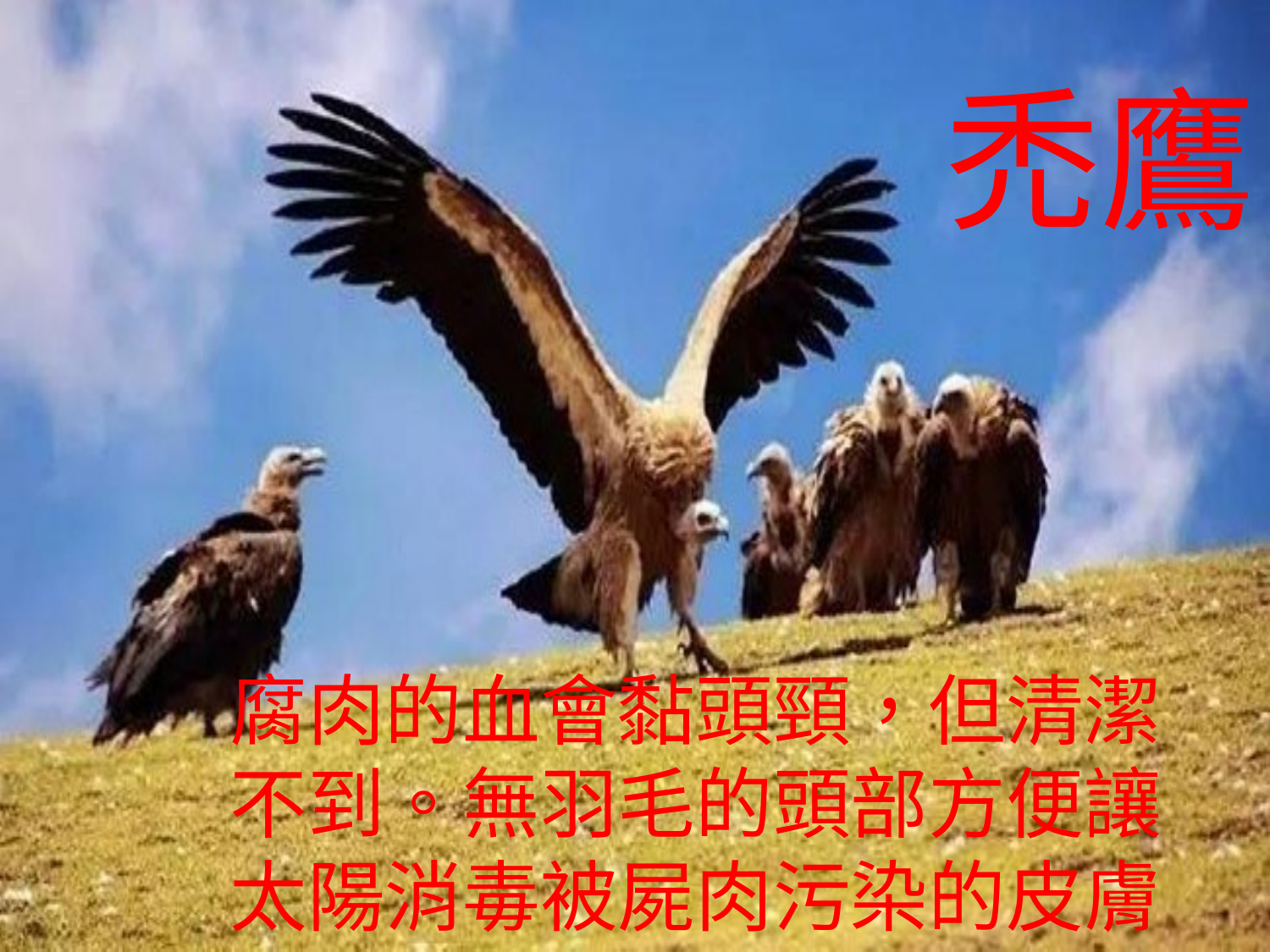

禿鷹
腐肉的血會黏頭頸，但清潔不到。無羽毛的頭部方便讓太陽消毒被屍肉污染的皮膚